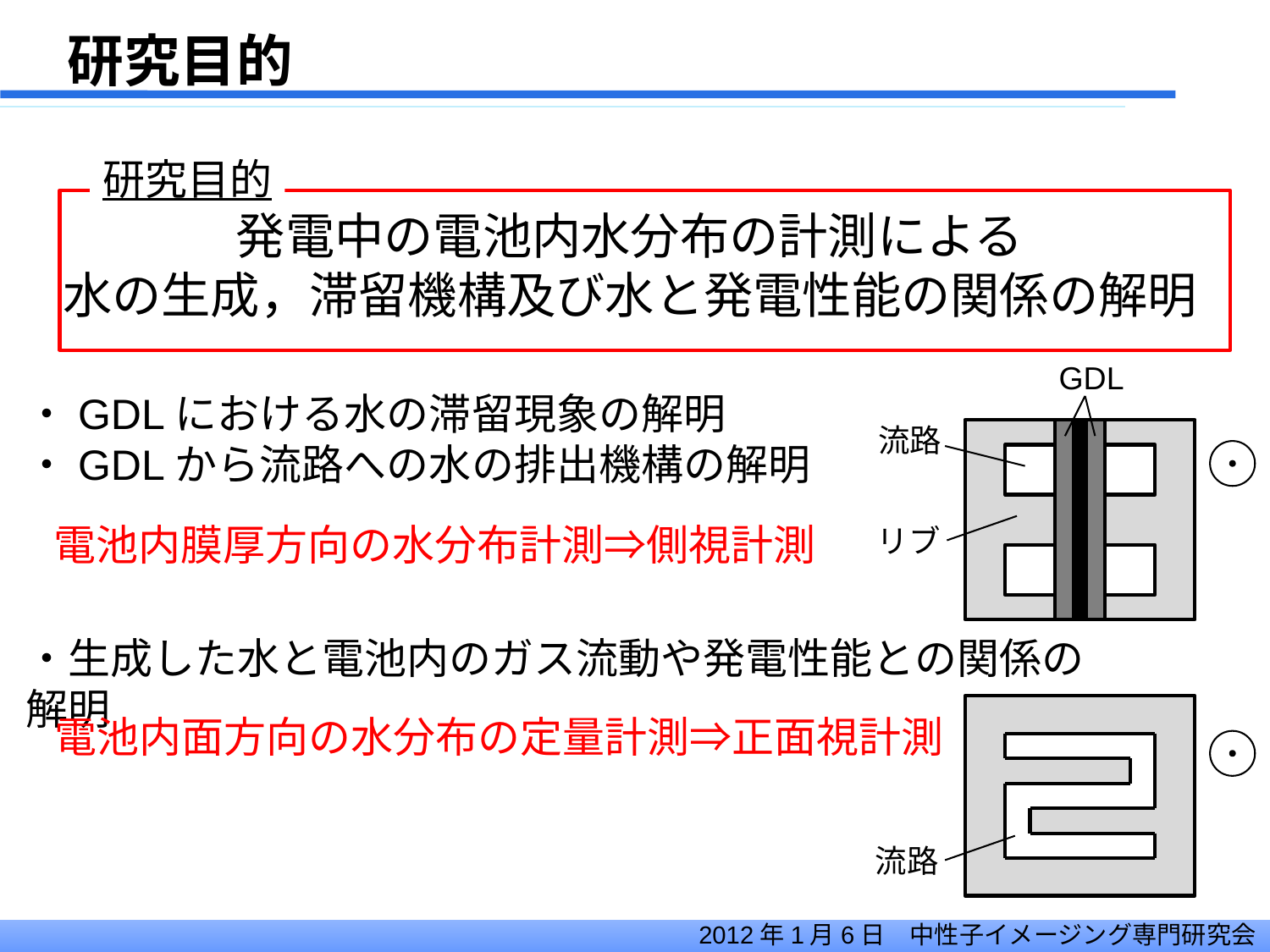

研究目的
研究目的

発電中の電池内水分布の計測による
水の生成，滞留機構及び水と発電性能の関係の解明
GDL
・GDLにおける水の滞留現象の解明
・GDLから流路への水の排出機構の解明
流路

電池内膜厚方向の水分布計測⇒側視計測
リブ
・生成した水と電池内のガス流動や発電性能との関係の解明

電池内面方向の水分布の定量計測⇒正面視計測

流路